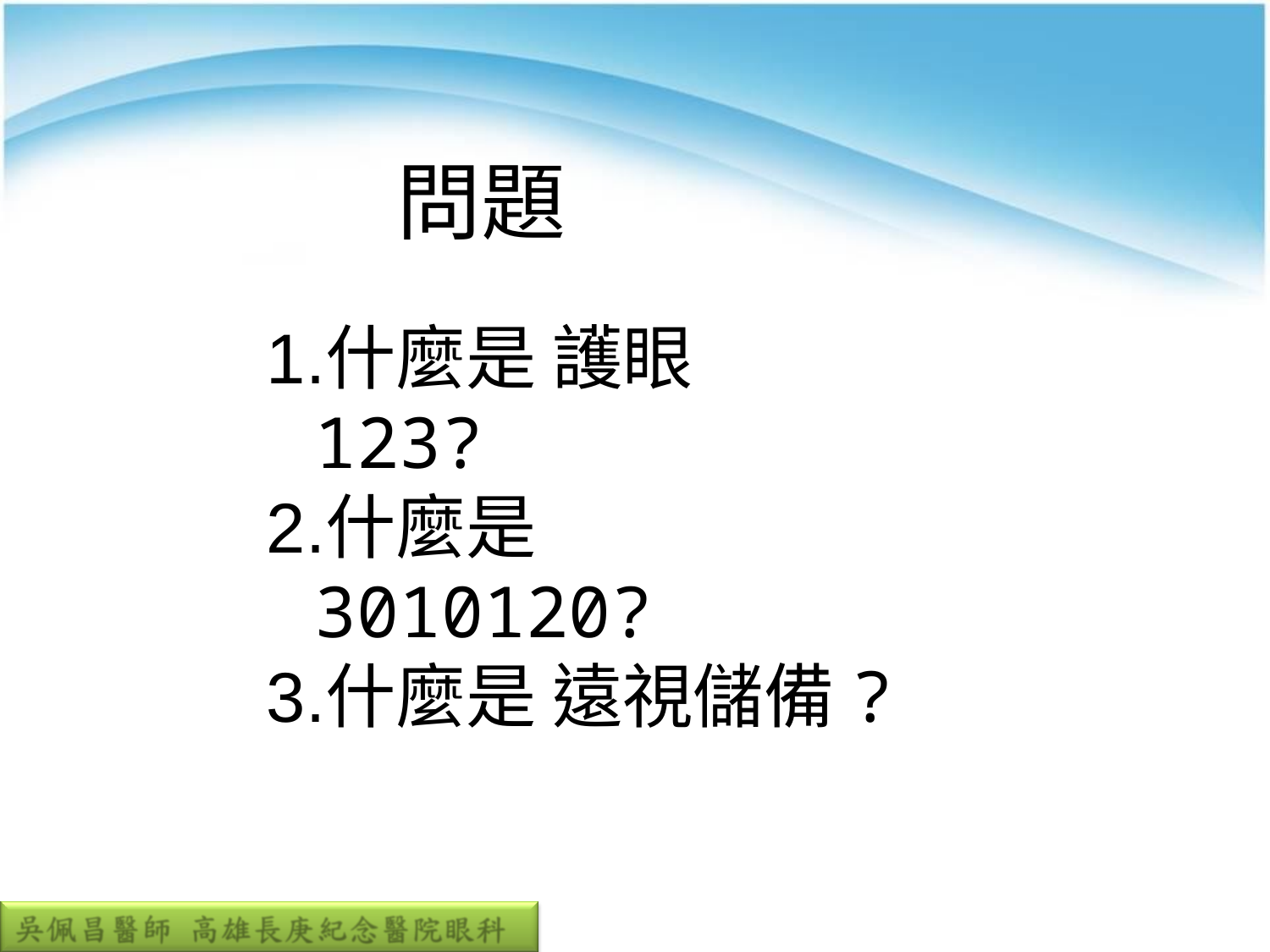

# 問題
什麼是 護眼123?
什麼是 3010120?
什麼是 遠視儲備?